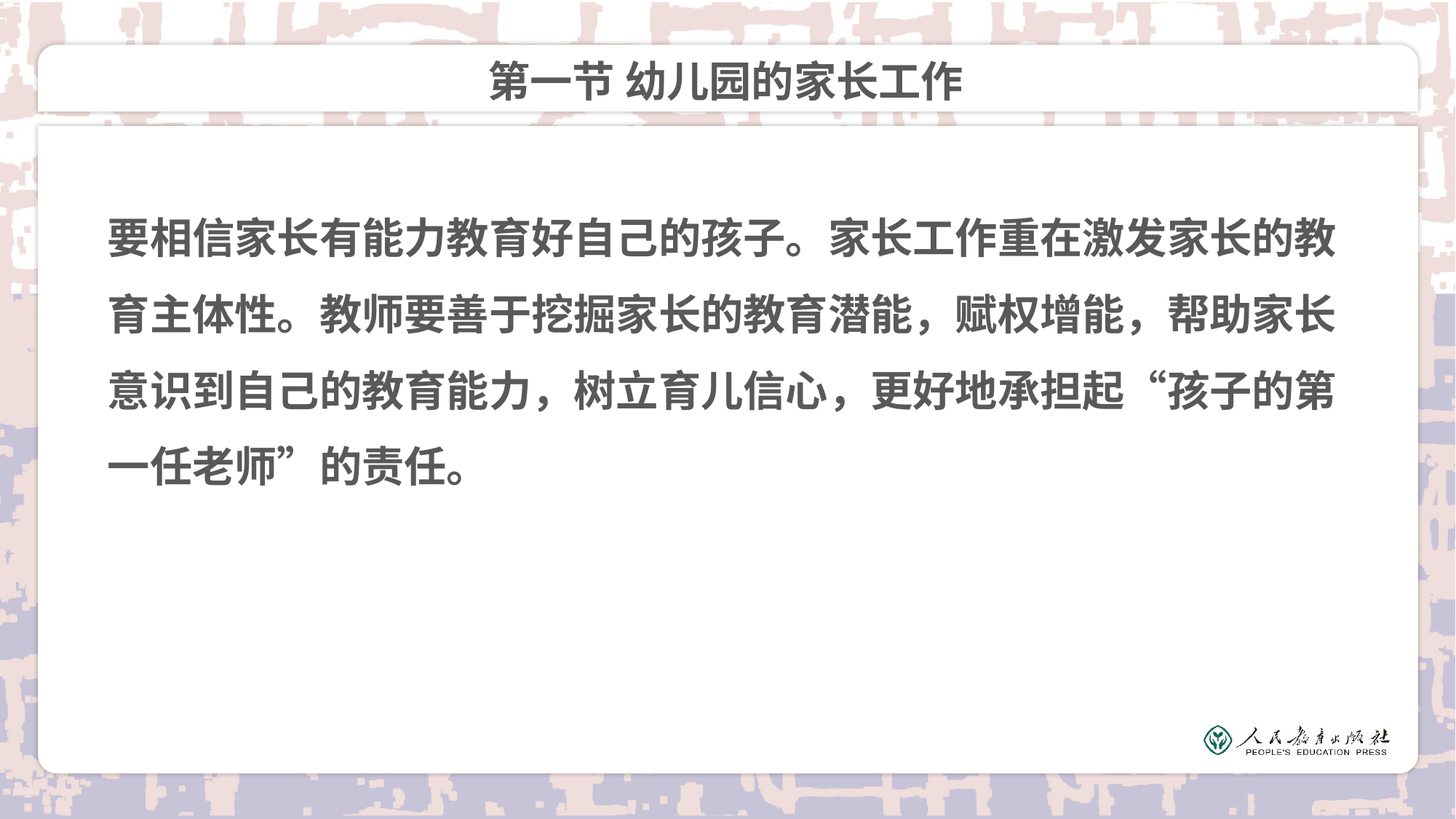

# 第一节 幼儿园的家长工作
要相信家长有能力教育好自己的孩子。家长工作重在激发家长的教育主体性。教师要善于挖掘家长的教育潜能，赋权增能，帮助家长意识到自己的教育能力，树立育儿信心，更好地承担起“孩子的第一任老师”的责任。